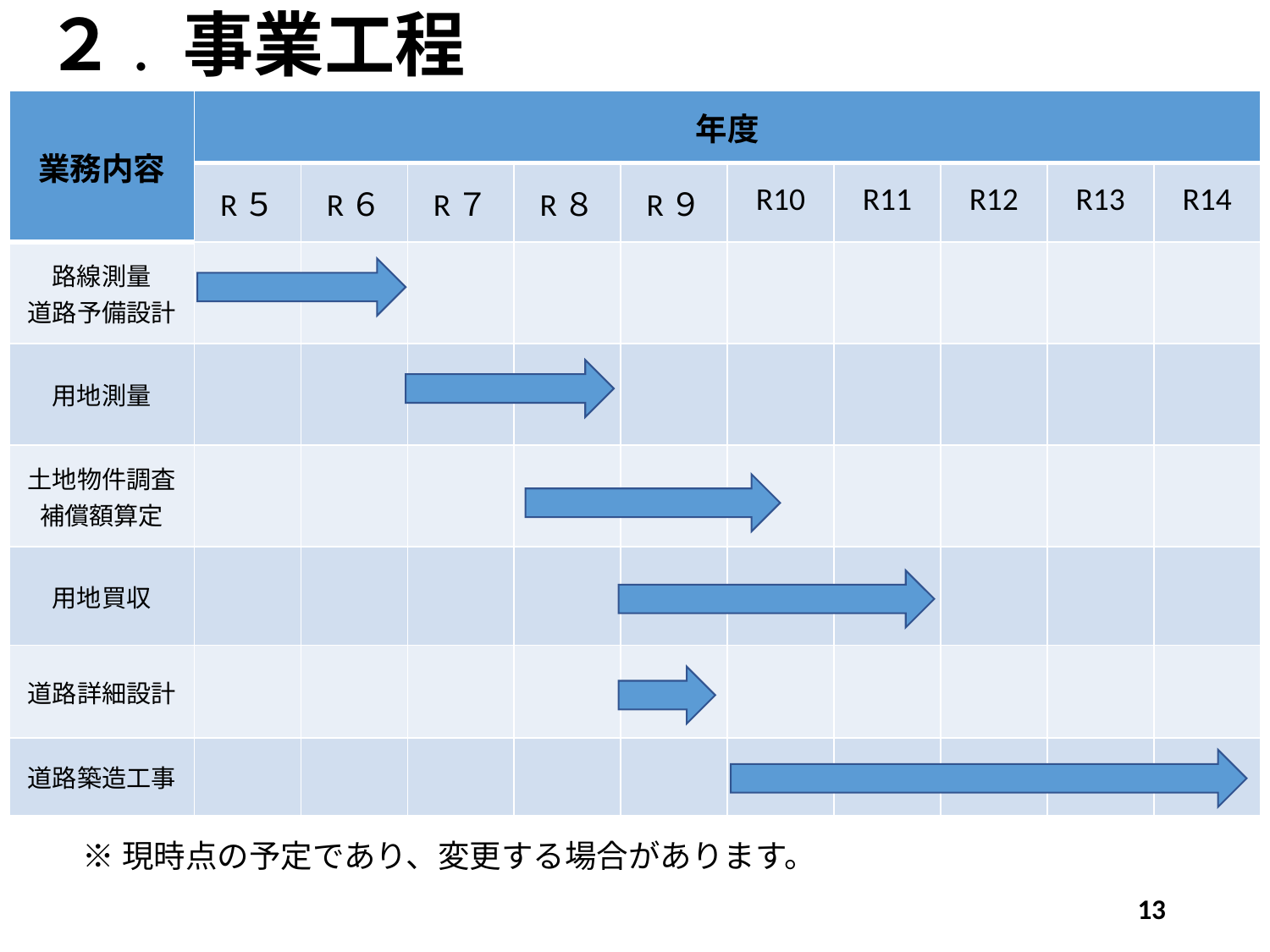

# ２. 事業工程
| 業務内容 | 年度 |  |  |  |  |  |  |  |  |  |
| --- | --- | --- | --- | --- | --- | --- | --- | --- | --- | --- |
|  | R５ | R６ | R７ | R８ | R９ | R10 | R11 | R12 | R13 | R14 |
| 路線測量 道路予備設計 |  |  |  |  |  |  |  |  |  |  |
| 用地測量 |  |  |  |  |  |  |  |  |  |  |
| 土地物件調査 補償額算定 |  |  |  |  |  |  |  |  |  |  |
| 用地買収 |  |  |  |  |  |  |  |  |  |  |
| 道路詳細設計 |  |  |  |  |  |  |  |  |  |  |
| 道路築造工事 |  |  |  |  |  |  |  |  |  |  |

※現時点の予定であり、変更する場合があります。
13